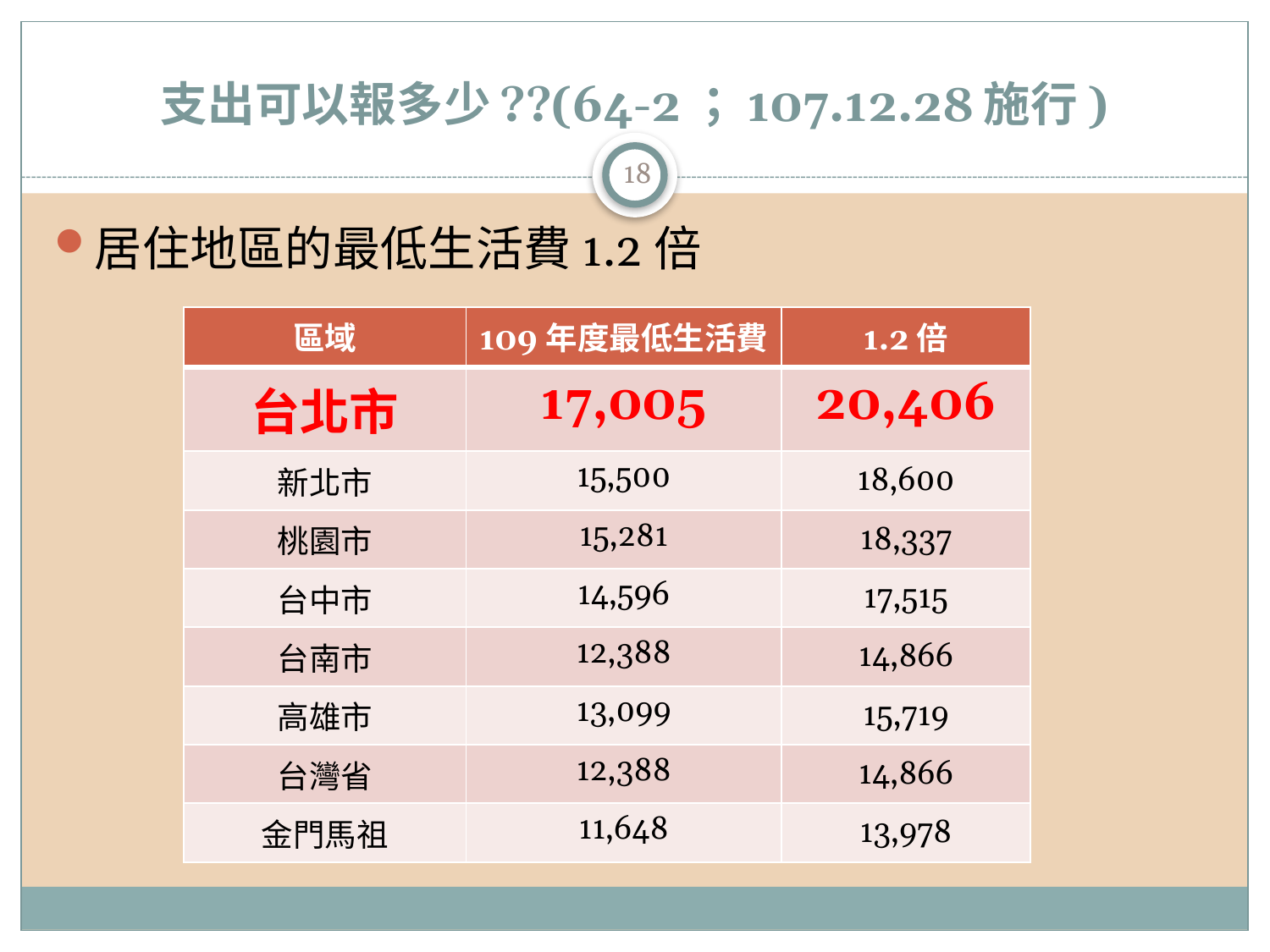

# 支出可以報多少??(64-2；107.12.28施行)
18
居住地區的最低生活費1.2倍

| 區域 | 109年度最低生活費 | 1.2倍 |
| --- | --- | --- |
| 台北市 | 17,005 | 20,406 |
| 新北市 | 15,500 | 18,600 |
| 桃園市 | 15,281 | 18,337 |
| 台中市 | 14,596 | 17,515 |
| 台南市 | 12,388 | 14,866 |
| 高雄市 | 13,099 | 15,719 |
| 台灣省 | 12,388 | 14,866 |
| 金門馬祖 | 11,648 | 13,978 |